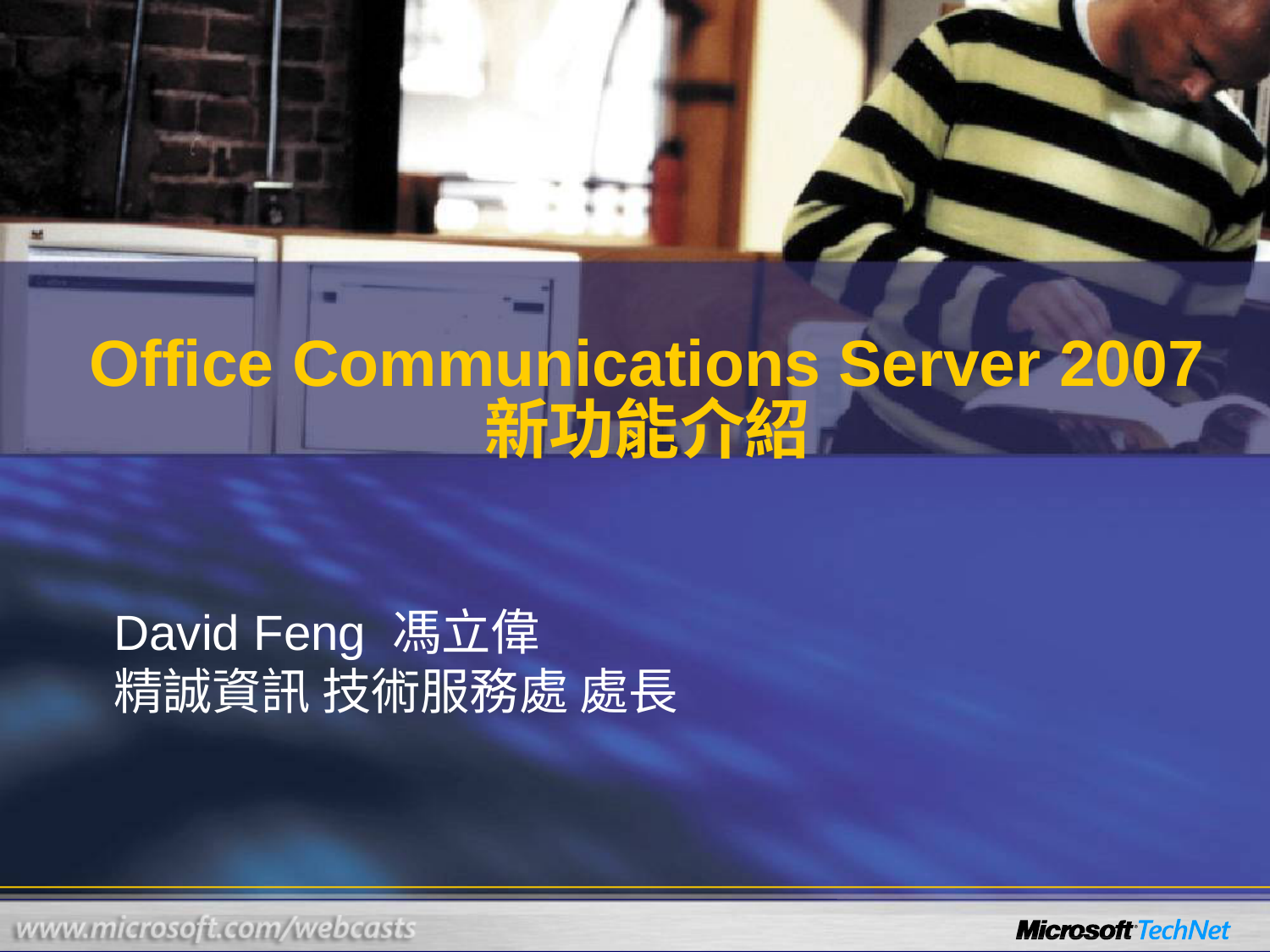

# Office Communications Server 2007 新功能介紹
David Feng 馮立偉
精誠資訊 技術服務處 處長